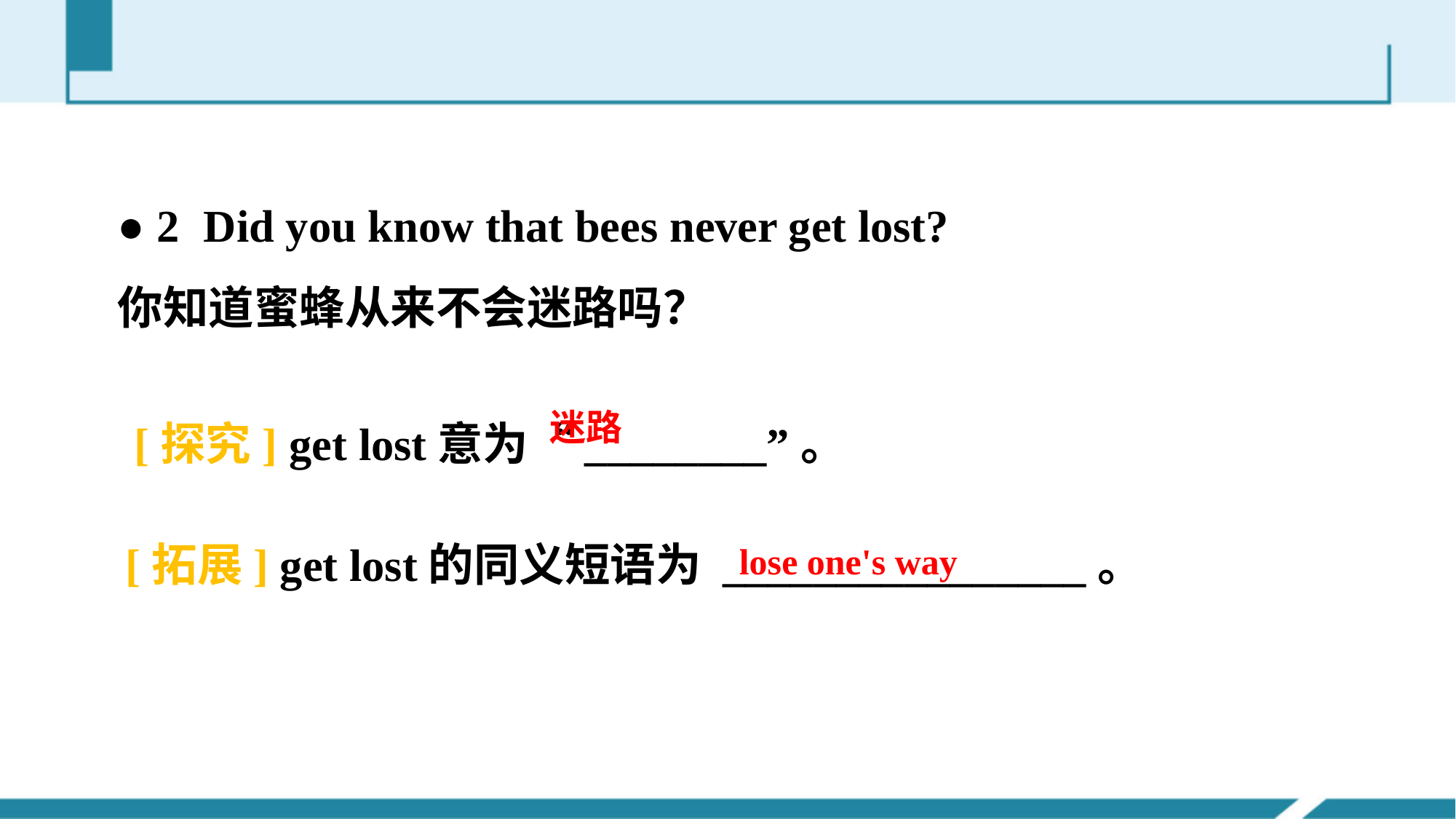

● 2  Did you know that bees never get lost?
你知道蜜蜂从来不会迷路吗？
[探究] get lost意为“________”。
迷路
[拓展] get lost的同义短语为 ________________。
lose one's way